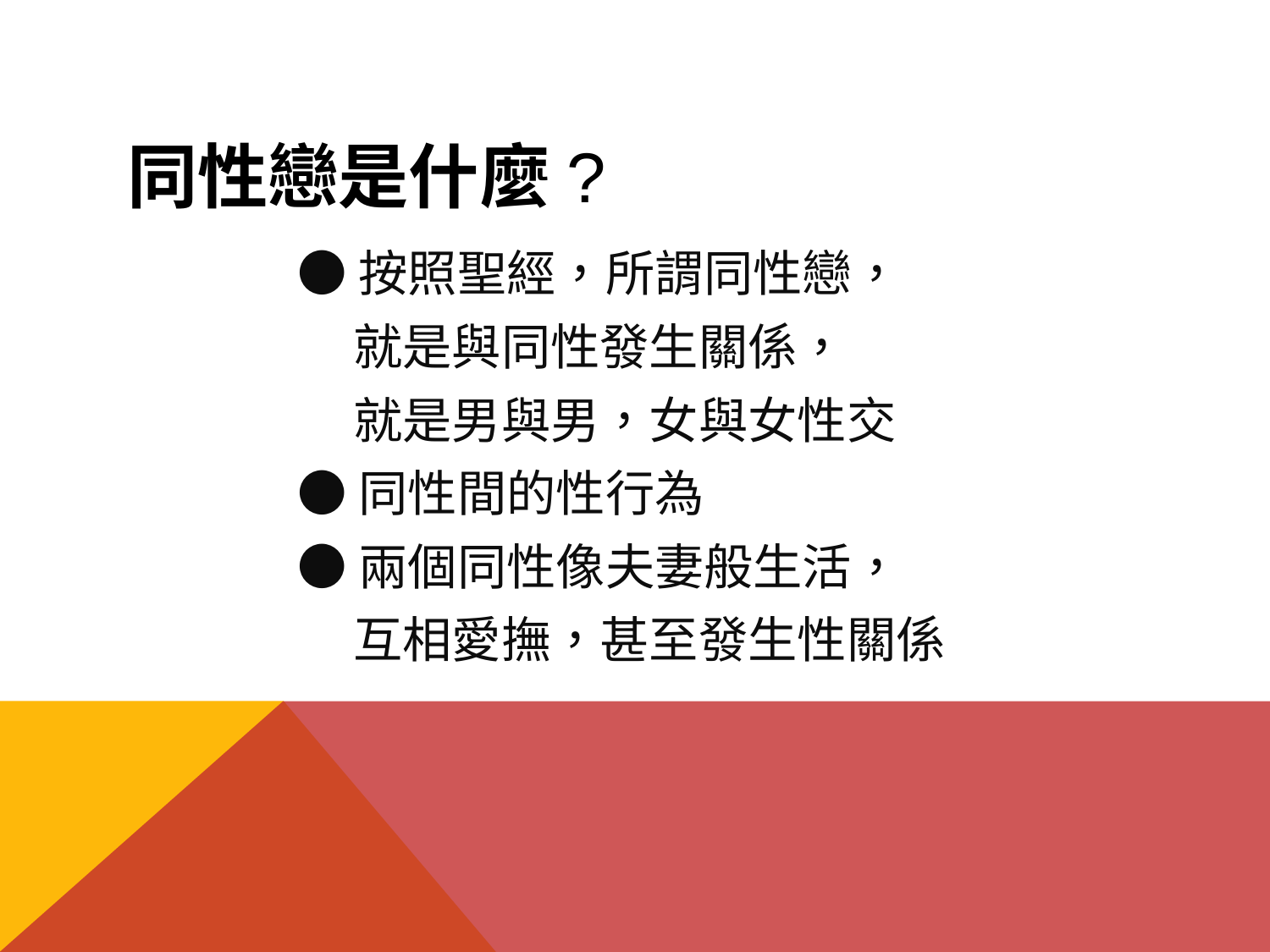

# 同性戀是什麼?
●按照聖經，所謂同性戀，
    就是與同性發生關係，
    就是男與男，女與女性交
●同性間的性行為
●兩個同性像夫妻般生活，
    互相愛撫，甚至發生性關係